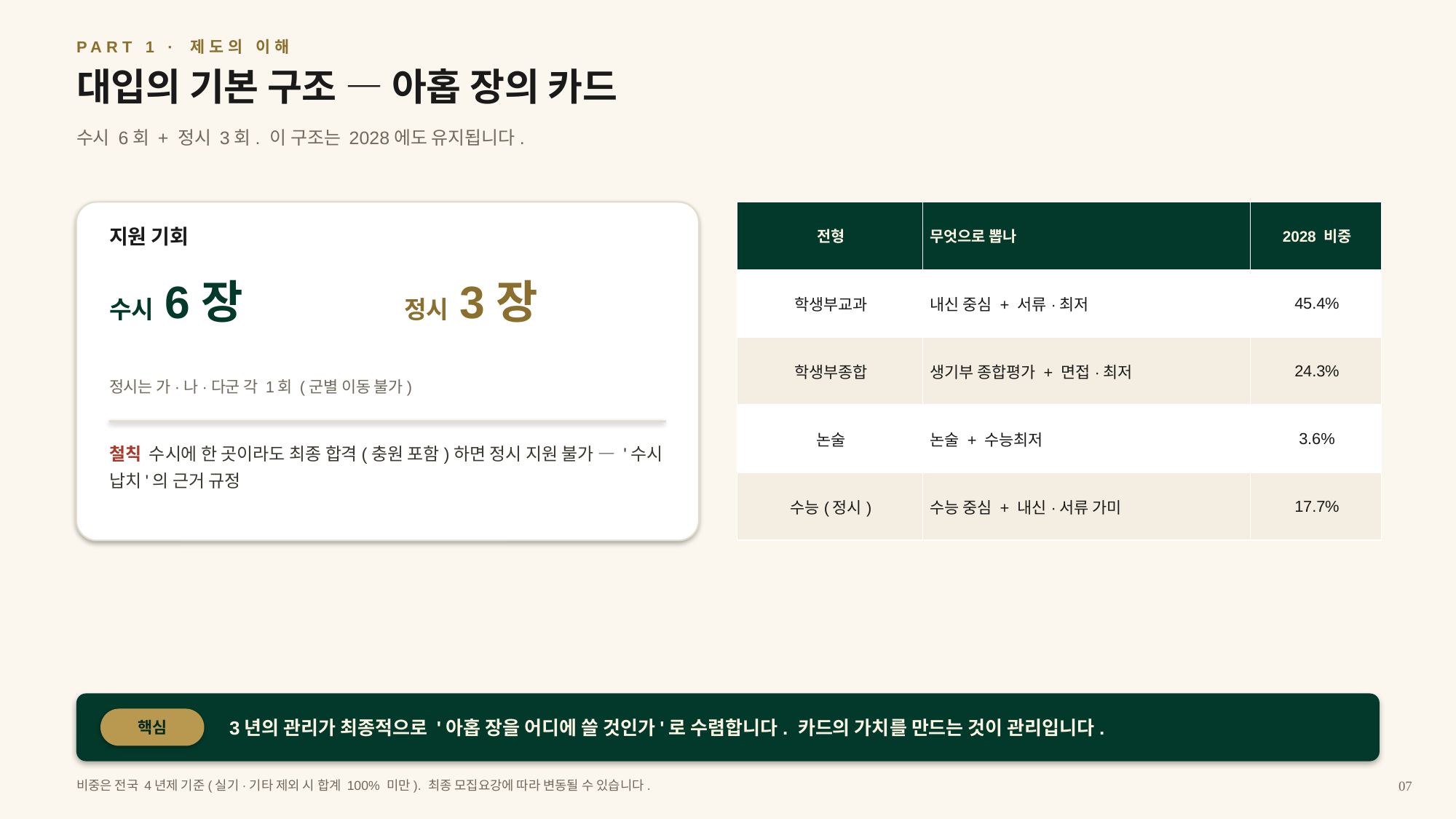

PART 1 · 제도의 이해
대입의 기본 구조 — 아홉 장의 카드
수시 6회 + 정시 3회. 이 구조는 2028에도 유지됩니다.

| 전형 | 무엇으로 뽑나 | 2028 비중 |
| --- | --- | --- |
| 학생부교과 | 내신 중심 + 서류·최저 | 45.4% |
| 학생부종합 | 생기부 종합평가 + 면접·최저 | 24.3% |
| 논술 | 논술 + 수능최저 | 3.6% |
| 수능(정시) | 수능 중심 + 내신·서류 가미 | 17.7% |
지원 기회
수시 6장
정시 3장
정시는 가·나·다군 각 1회 (군별 이동 불가)

철칙  수시에 한 곳이라도 최종 합격(충원 포함)하면 정시 지원 불가 — '수시 납치'의 근거 규정

3년의 관리가 최종적으로 '아홉 장을 어디에 쓸 것인가'로 수렴합니다. 카드의 가치를 만드는 것이 관리입니다.
핵심
비중은 전국 4년제 기준(실기·기타 제외 시 합계 100% 미만). 최종 모집요강에 따라 변동될 수 있습니다.
07